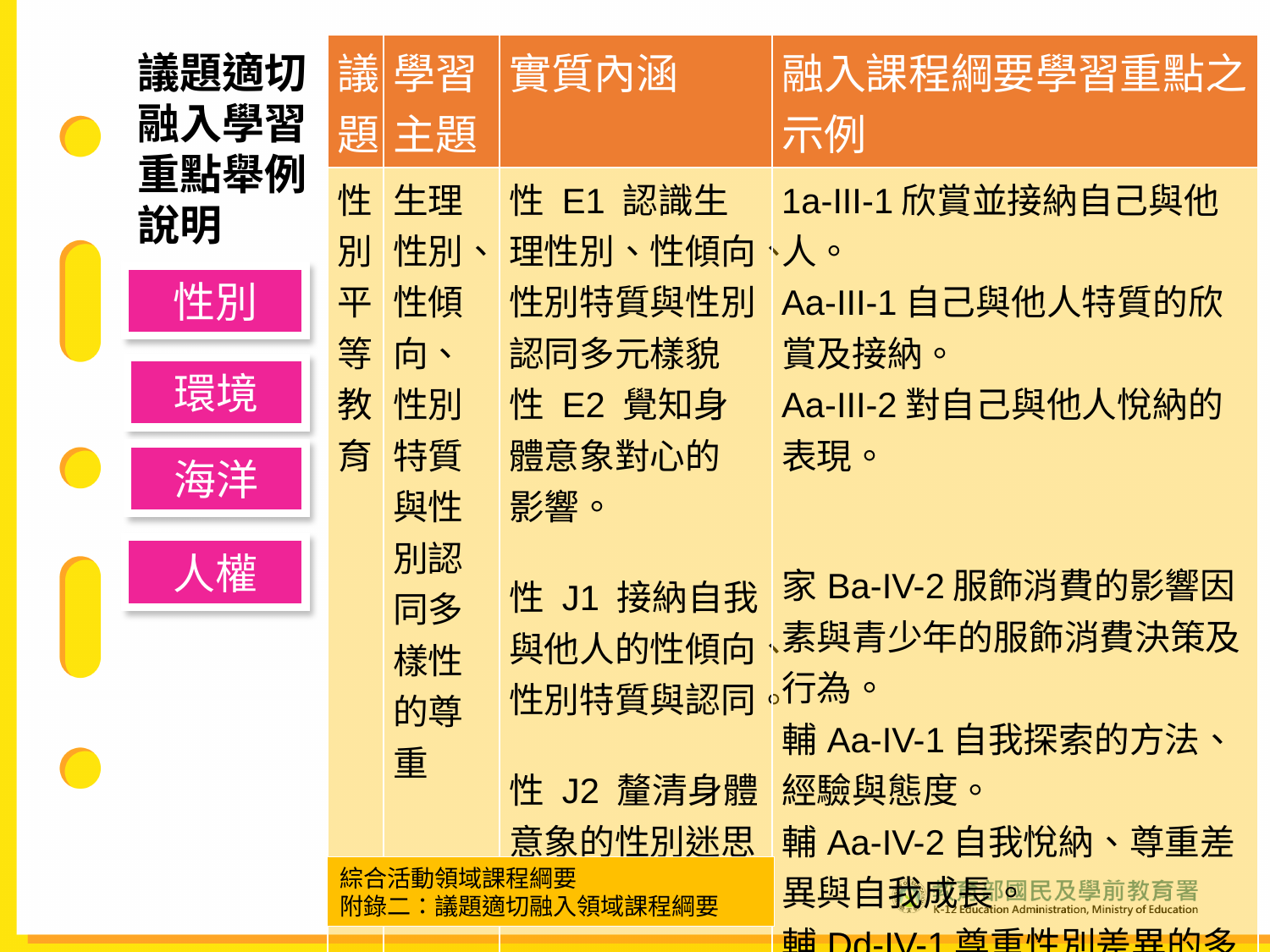

| 議題 | 學習主題 | 實質內涵 | 融入課程綱要學習重點之示例 |
| --- | --- | --- | --- |
| 性別平等教育 | 生理性別、性傾向、性別特質與性別認同多樣性的尊重 | 性 E1 認識生理性別、性傾向、性別特質與性別認同多元樣貌 性 E2 覺知身體意象對心的 影響。 性 J1 接納自我與他人的性傾向、性別特質與認同。 性 J2 釐清身體意象的性別迷思性。 | 1a-III-1欣賞並接納自己與他人。 Aa-III-1自己與他人特質的欣賞及接納。 Aa-III-2對自己與他人悅納的表現。 家Ba-IV-2服飾消費的影響因素與青少年的服飾消費決策及行為。 輔Aa-IV-1自我探索的方法、經驗與態度。 輔Aa-IV-2自我悅納、尊重差異與自我成長。 輔Dd-IV-1尊重性別差異的多樣性。 |
議題適切融入學習重點舉例說明
性別
環境
海洋
人權
綜合活動領域課程綱要
附錄二：議題適切融入領域課程綱要